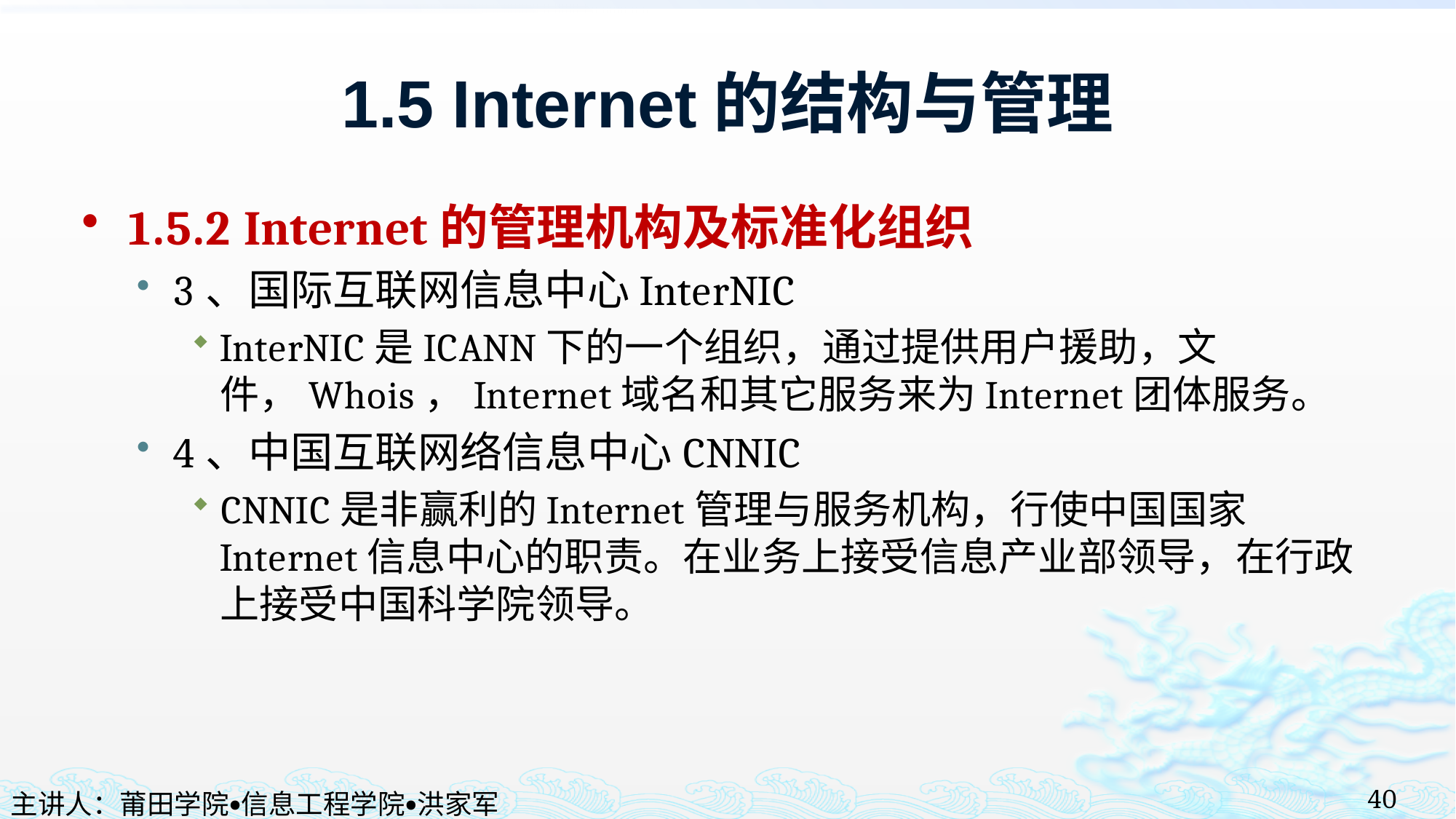

# 1.5 Internet的结构与管理
1.5.2 Internet的管理机构及标准化组织
3、国际互联网信息中心InterNIC
InterNIC是ICANN下的一个组织，通过提供用户援助，文件，Whois，Internet域名和其它服务来为Internet团体服务。
4、中国互联网络信息中心CNNIC
CNNIC是非赢利的Internet管理与服务机构，行使中国国家Internet信息中心的职责。在业务上接受信息产业部领导，在行政上接受中国科学院领导。
40
主讲人：莆田学院•信息工程学院•洪家军